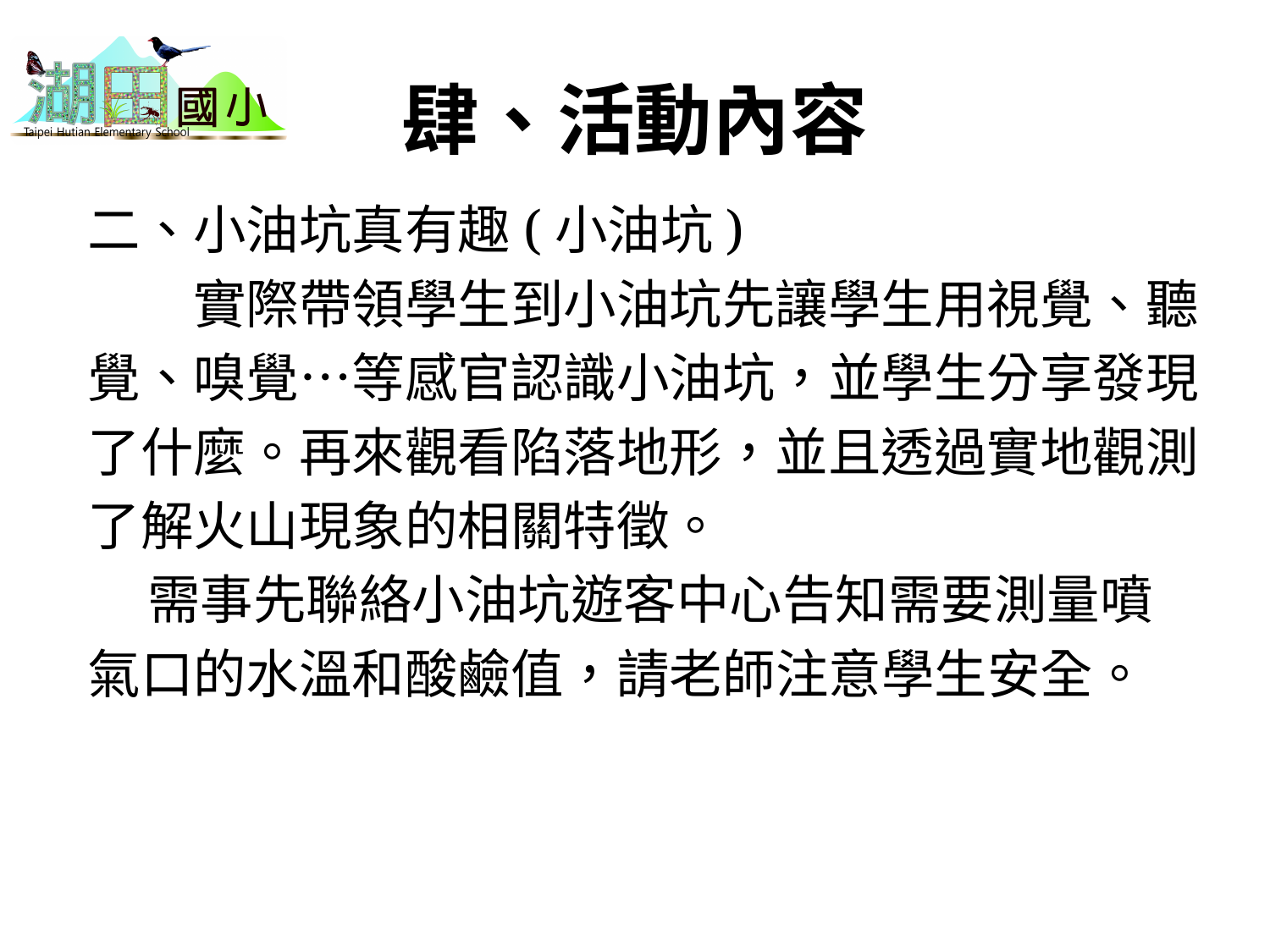

# 肆、活動內容
二、小油坑真有趣(小油坑)
　　實際帶領學生到小油坑先讓學生用視覺、聽
覺、嗅覺…等感官認識小油坑，並學生分享發現
了什麼。再來觀看陷落地形，並且透過實地觀測
了解火山現象的相關特徵。
    需事先聯絡小油坑遊客中心告知需要測量噴
氣口的水溫和酸鹼值，請老師注意學生安全。